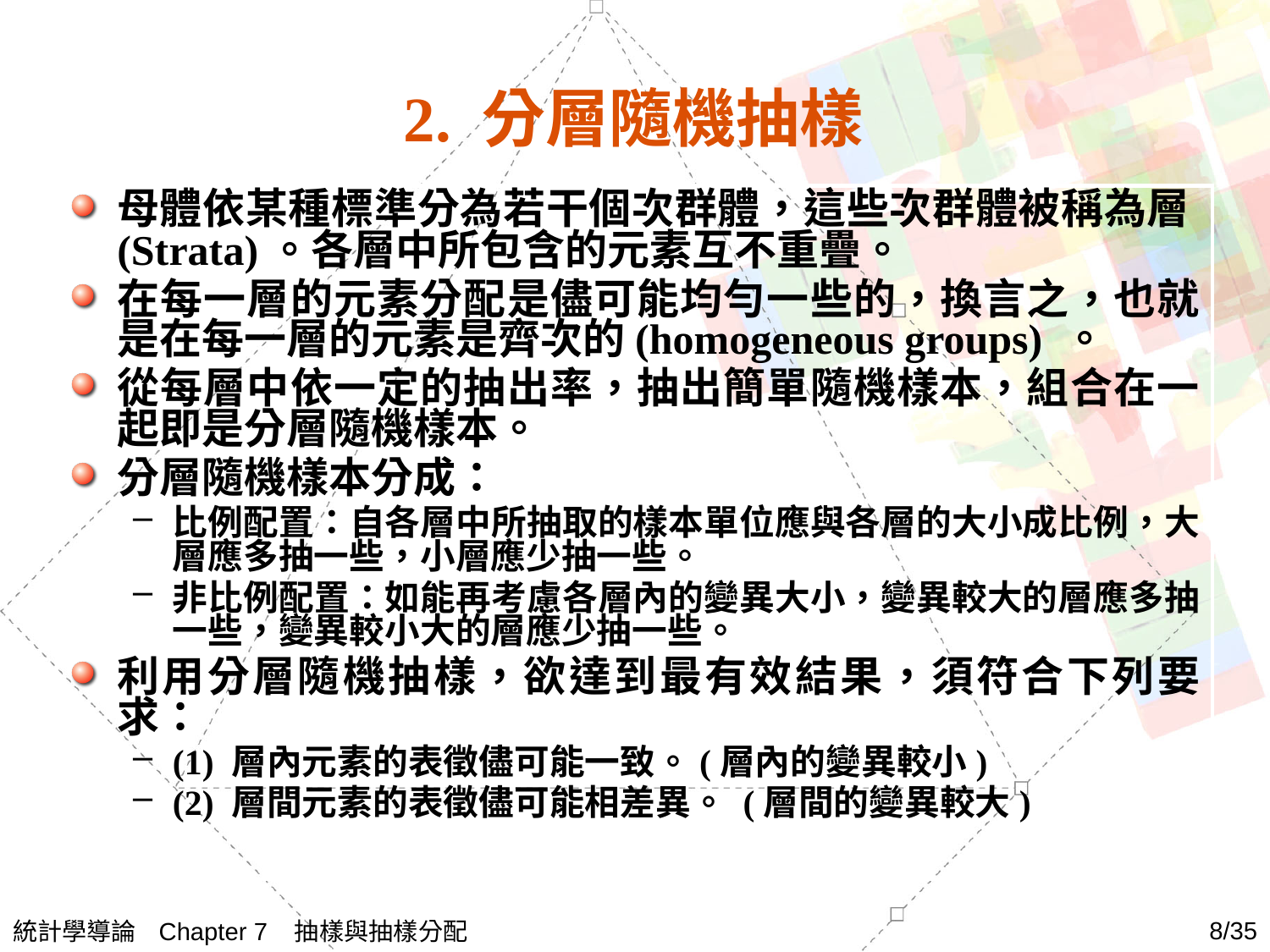

# 2. 分層隨機抽樣
母體依某種標準分為若干個次群體，這些次群體被稱為層(Strata)。各層中所包含的元素互不重疊。
在每一層的元素分配是儘可能均勻一些的，換言之，也就是在每一層的元素是齊次的(homogeneous groups) 。
從每層中依一定的抽出率，抽出簡單隨機樣本，組合在一起即是分層隨機樣本。
分層隨機樣本分成：
比例配置：自各層中所抽取的樣本單位應與各層的大小成比例，大層應多抽一些，小層應少抽一些。
非比例配置：如能再考慮各層內的變異大小，變異較大的層應多抽一些，變異較小大的層應少抽一些。
利用分層隨機抽樣，欲達到最有效結果，須符合下列要求：
(1) 層內元素的表徵儘可能一致。(層內的變異較小)
(2) 層間元素的表徵儘可能相差異。 (層間的變異較大)
統計學導論   Chapter 7   抽樣與抽樣分配
8/35